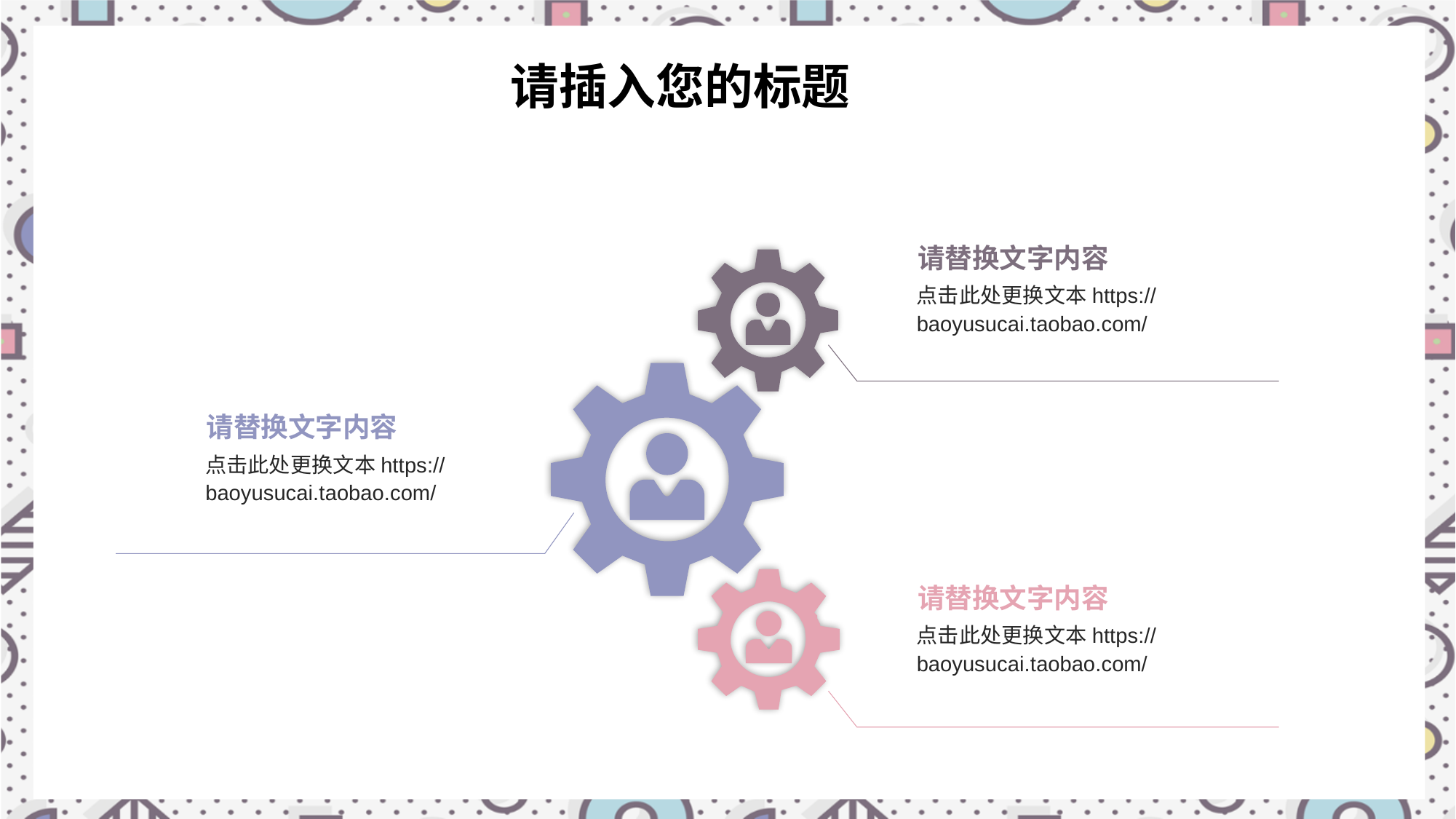

请插入您的标题
请替换文字内容
点击此处更换文本https://baoyusucai.taobao.com/

请替换文字内容
点击此处更换文本https://baoyusucai.taobao.com/

请替换文字内容
点击此处更换文本https://baoyusucai.taobao.com/